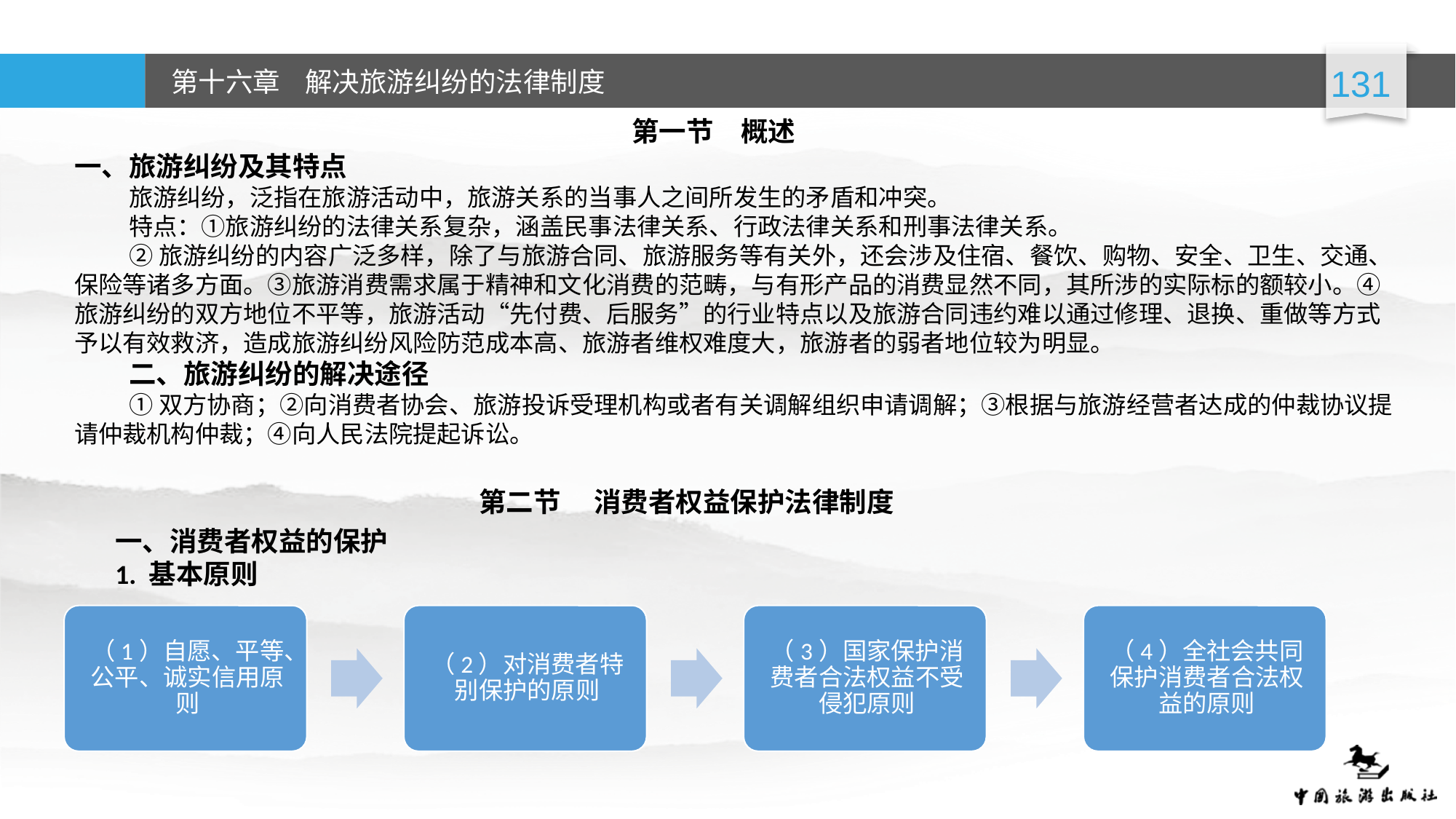

第一节 概述
一、旅游纠纷及其特点
旅游纠纷，泛指在旅游活动中，旅游关系的当事人之间所发生的矛盾和冲突。
特点：①旅游纠纷的法律关系复杂，涵盖民事法律关系、行政法律关系和刑事法律关系。
②旅游纠纷的内容广泛多样，除了与旅游合同、旅游服务等有关外，还会涉及住宿、餐饮、购物、安全、卫生、交通、保险等诸多方面。③旅游消费需求属于精神和文化消费的范畴，与有形产品的消费显然不同，其所涉的实际标的额较小。④旅游纠纷的双方地位不平等，旅游活动“先付费、后服务”的行业特点以及旅游合同违约难以通过修理、退换、重做等方式予以有效救济，造成旅游纠纷风险防范成本高、旅游者维权难度大，旅游者的弱者地位较为明显。
二、旅游纠纷的解决途径
①双方协商；②向消费者协会、旅游投诉受理机构或者有关调解组织申请调解；③根据与旅游经营者达成的仲裁协议提请仲裁机构仲裁；④向人民法院提起诉讼。
第二节  消费者权益保护法律制度
一、消费者权益的保护
1. 基本原则
（1）自愿、平等、公平、诚实信用原则

（2）对消费者特别保护的原则

（3）国家保护消费者合法权益不受侵犯原则

（4）全社会共同保护消费者合法权益的原则